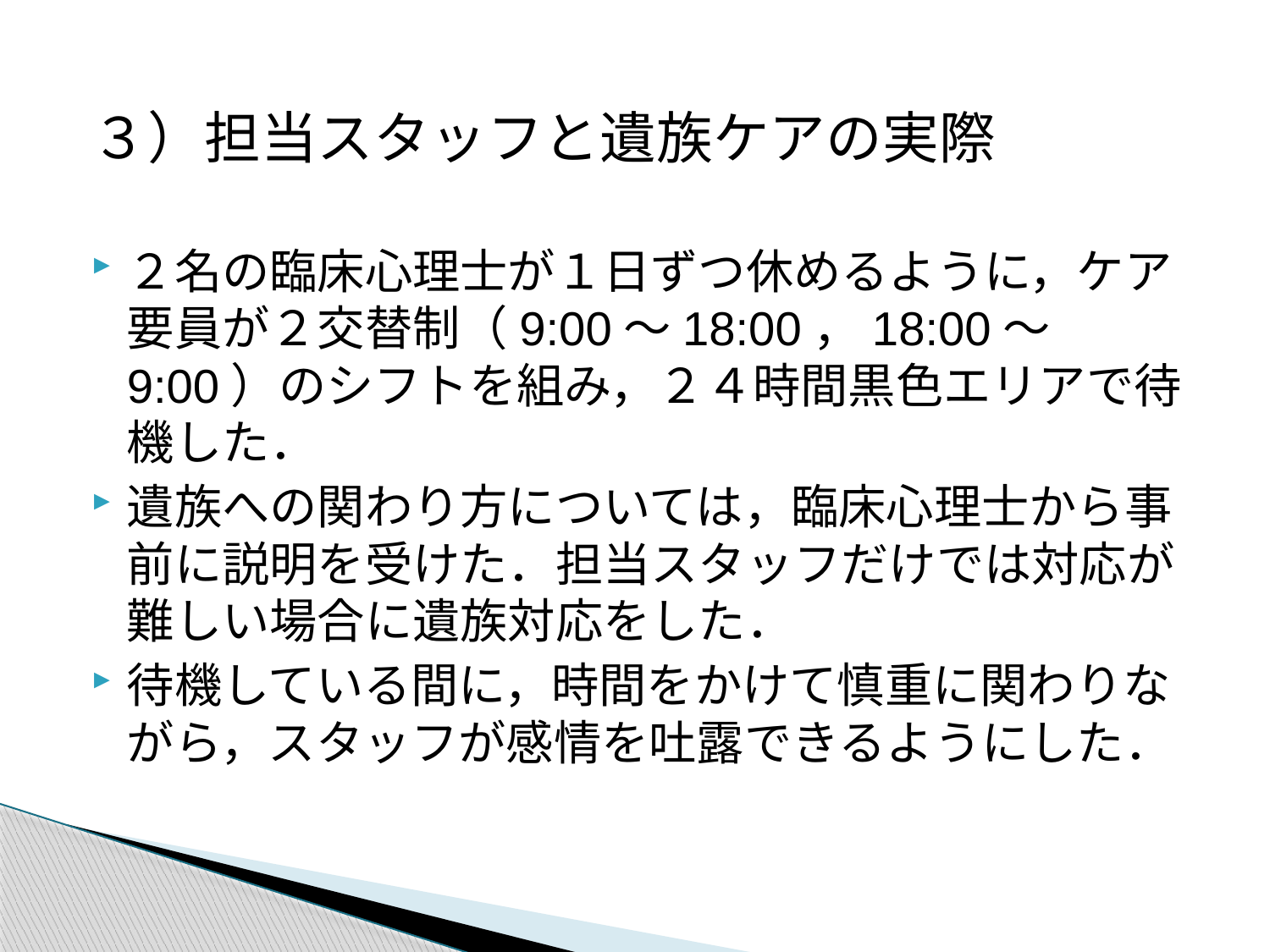

３）担当スタッフと遺族ケアの実際

２名の臨床心理士が１日ずつ休めるように，ケア要員が２交替制（9:00～18:00，18:00～9:00）のシフトを組み，２４時間黒色エリアで待機した．
遺族への関わり方については，臨床心理士から事前に説明を受けた．担当スタッフだけでは対応が難しい場合に遺族対応をした．
待機している間に，時間をかけて慎重に関わりながら，スタッフが感情を吐露できるようにした．